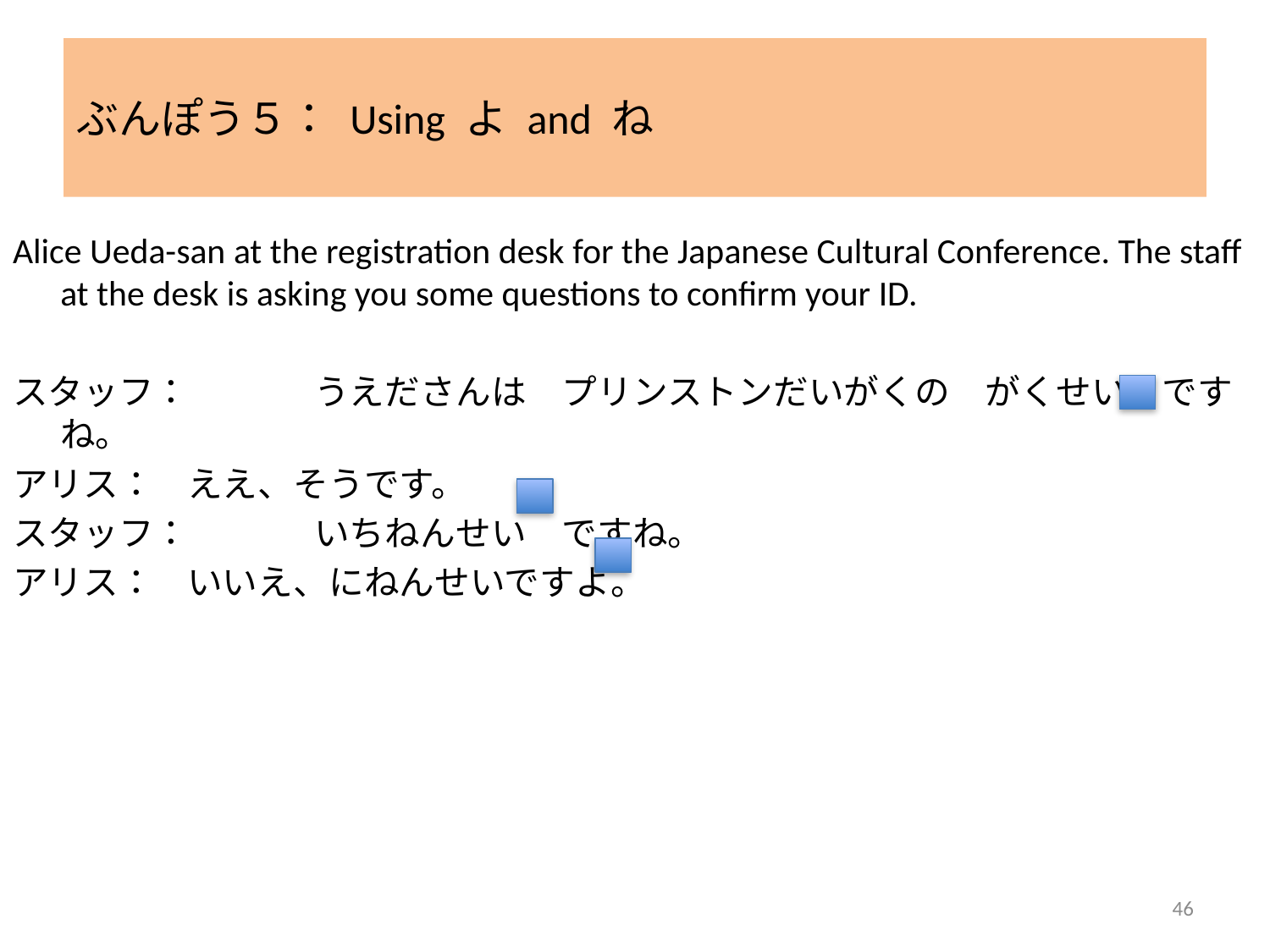

# ぶんぽう５： Using よ and ね
Alice Ueda-san at the registration desk for the Japanese Cultural Conference. The staff at the desk is asking you some questions to confirm your ID.

スタッフ：	うえださんは　プリンストンだいがくの　がくせい　ですね。
アリス：	ええ、そうです。
スタッフ：	いちねんせい　ですね。
アリス：	いいえ、にねんせいですよ。

46